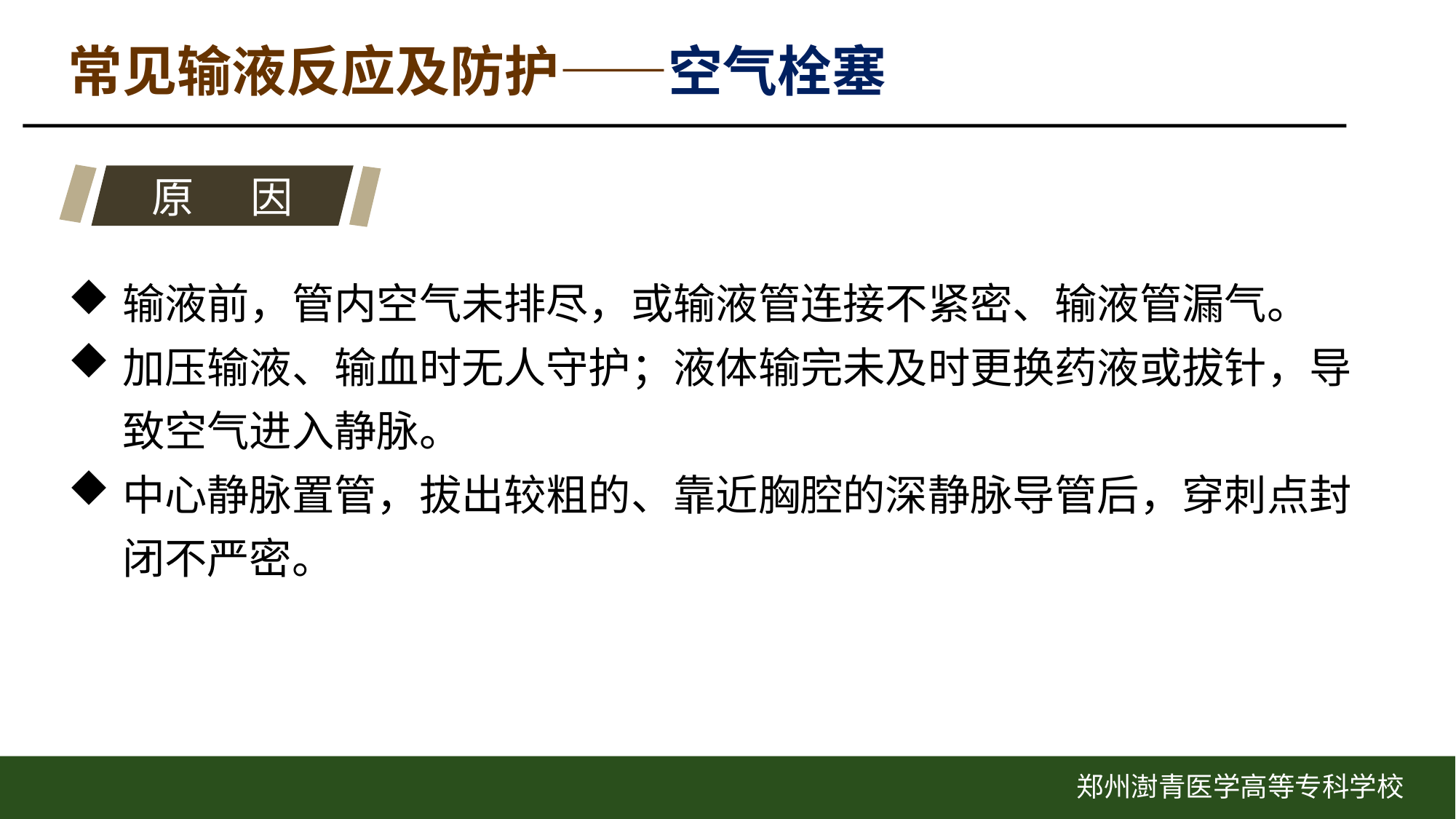

常见输液反应及防护——空气栓塞

原      因

输液前，管内空气未排尽，或输液管连接不紧密、输液管漏气。
加压输液、输血时无人守护；液体输完未及时更换药液或拔针，导致空气进入静脉。
中心静脉置管，拔出较粗的、靠近胸腔的深静脉导管后，穿刺点封闭不严密。
郑州澍青医学高等专科学校